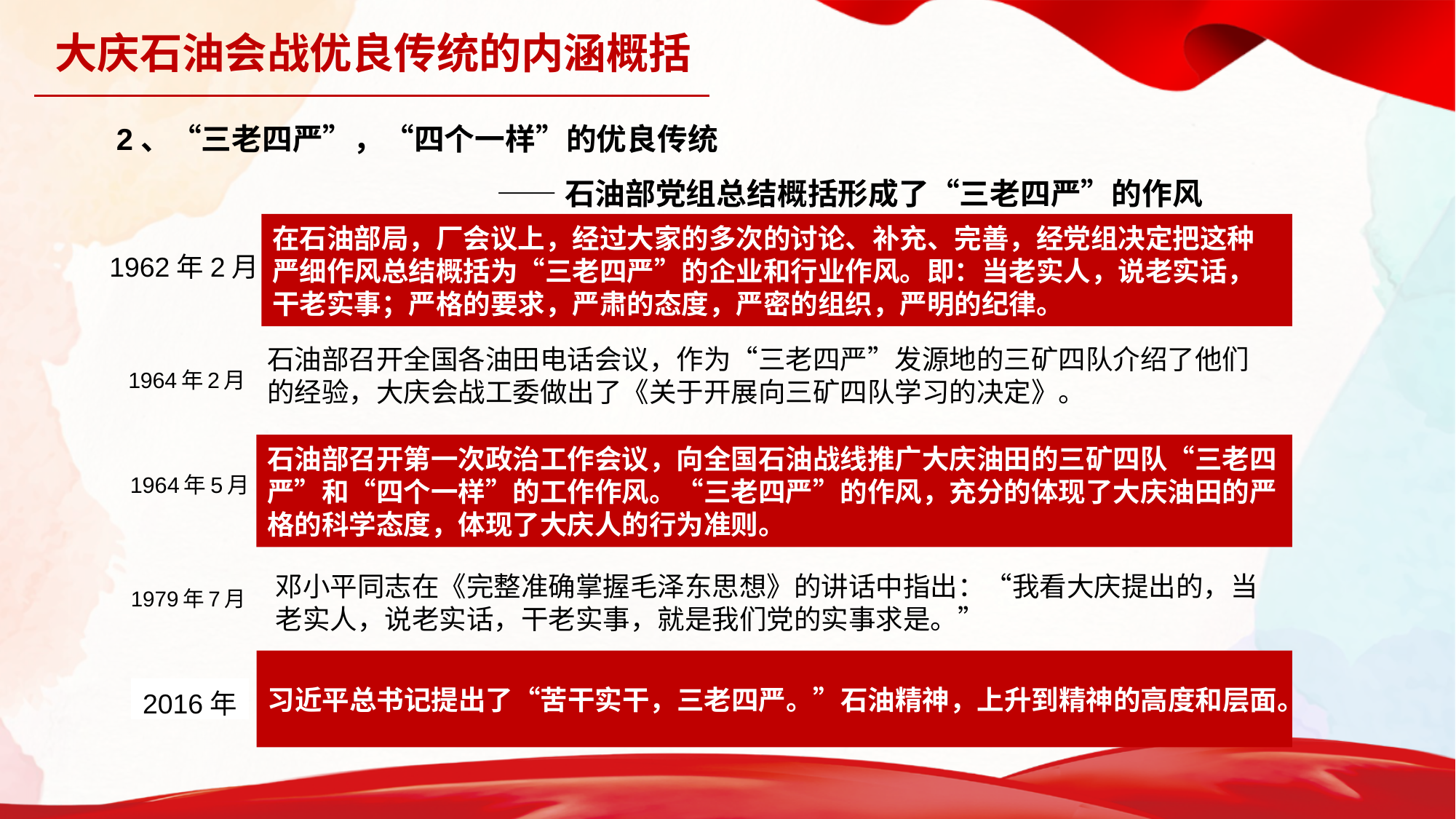

大庆石油会战优良传统的内涵概括
2、“三老四严”，“四个一样”的优良传统
                                                       ——石油部党组总结概括形成了“三老四严”的作风
在石油部局，厂会议上，经过大家的多次的讨论、补充、完善，经党组决定把这种严细作风总结概括为“三老四严”的企业和行业作风。即：当老实人，说老实话，干老实事；严格的要求，严肃的态度，严密的组织，严明的纪律。
1962年2月
石油部召开全国各油田电话会议，作为“三老四严”发源地的三矿四队介绍了他们的经验，大庆会战工委做出了《关于开展向三矿四队学习的决定》。
1964年2月
石油部召开第一次政治工作会议，向全国石油战线推广大庆油田的三矿四队“三老四严”和“四个一样”的工作作风。“三老四严”的作风，充分的体现了大庆油田的严格的科学态度，体现了大庆人的行为准则。
1964年5月
邓小平同志在《完整准确掌握毛泽东思想》的讲话中指出：“我看大庆提出的，当老实人，说老实话，干老实事，就是我们党的实事求是。”
1979年7月
习近平总书记提出了“苦干实干，三老四严。”石油精神，上升到精神的高度和层面。
2016年